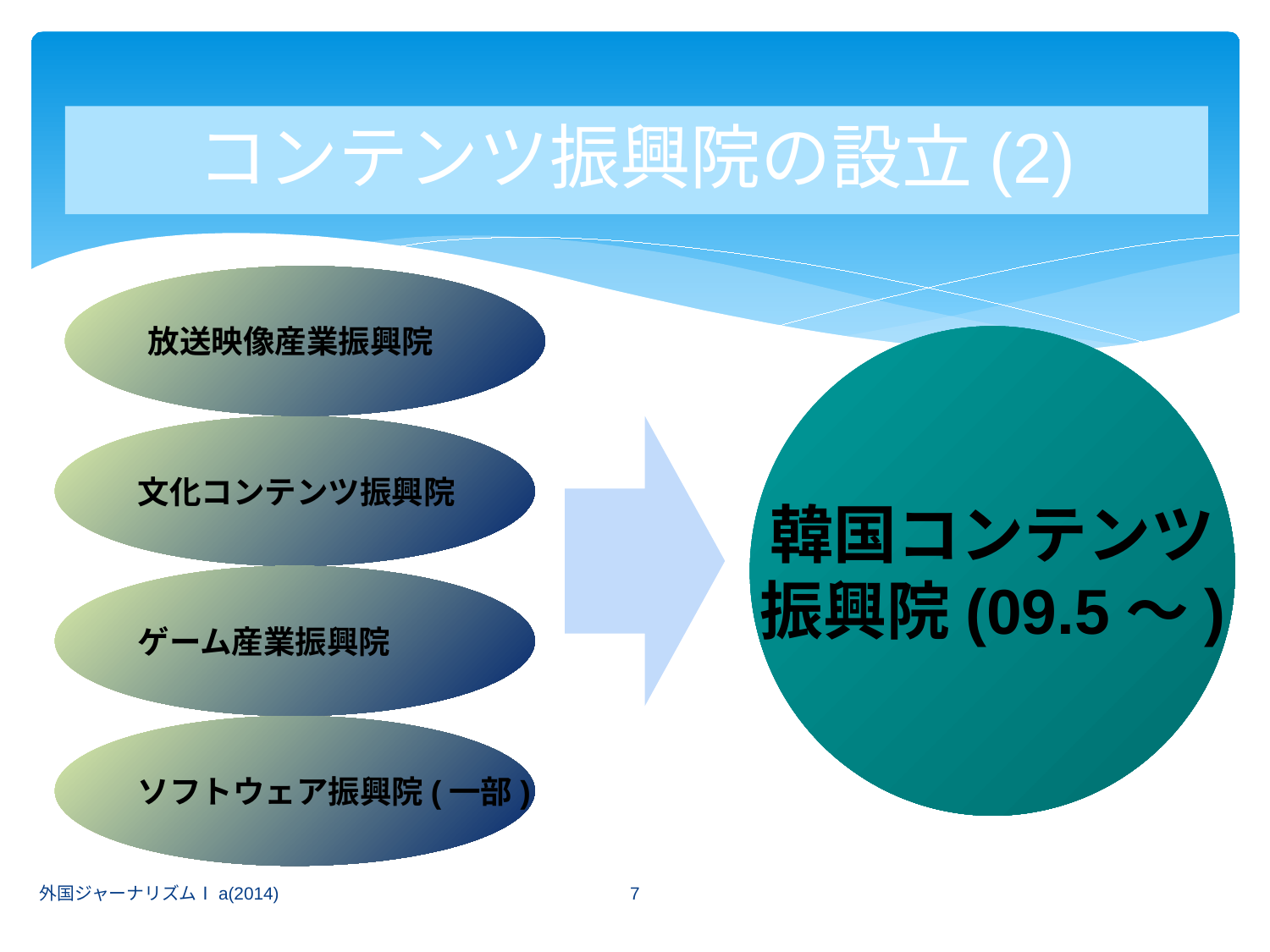

# コンテンツ振興院の設立(2)

放送映像産業振興院
韓国コンテンツ
振興院(09.5～)
文化コンテンツ振興院

ゲーム産業振興院
ソフトウェア振興院(一部)
7
外国ジャーナリズムⅠa(2014)